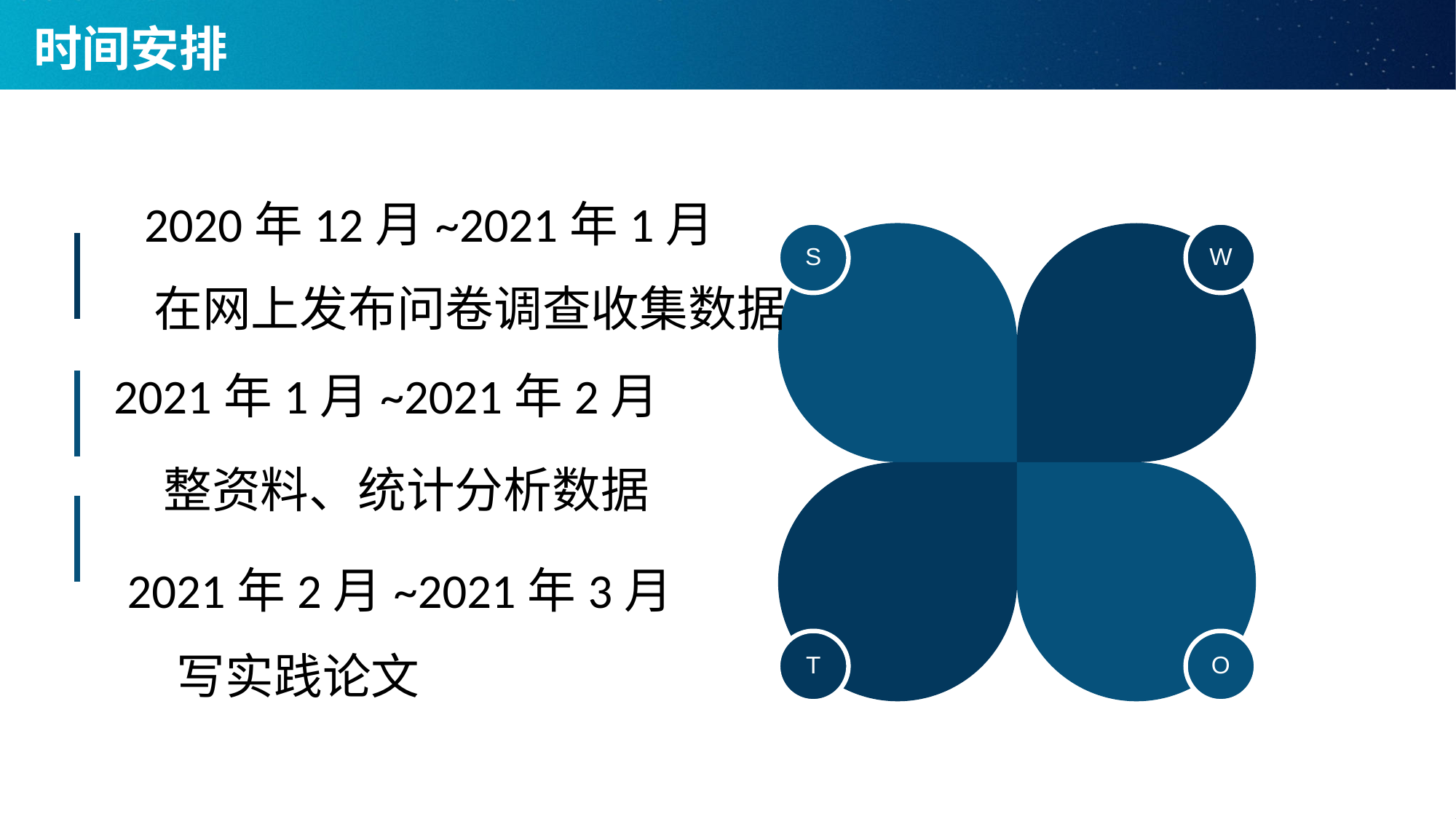

# 时间安排
2020年12月~2021年1月
S

W

在网上发布问卷调查收集数据
2021年1月~2021年2月
整资料、统计分析数据

T

O
2021年2月~2021年3月
写实践论文